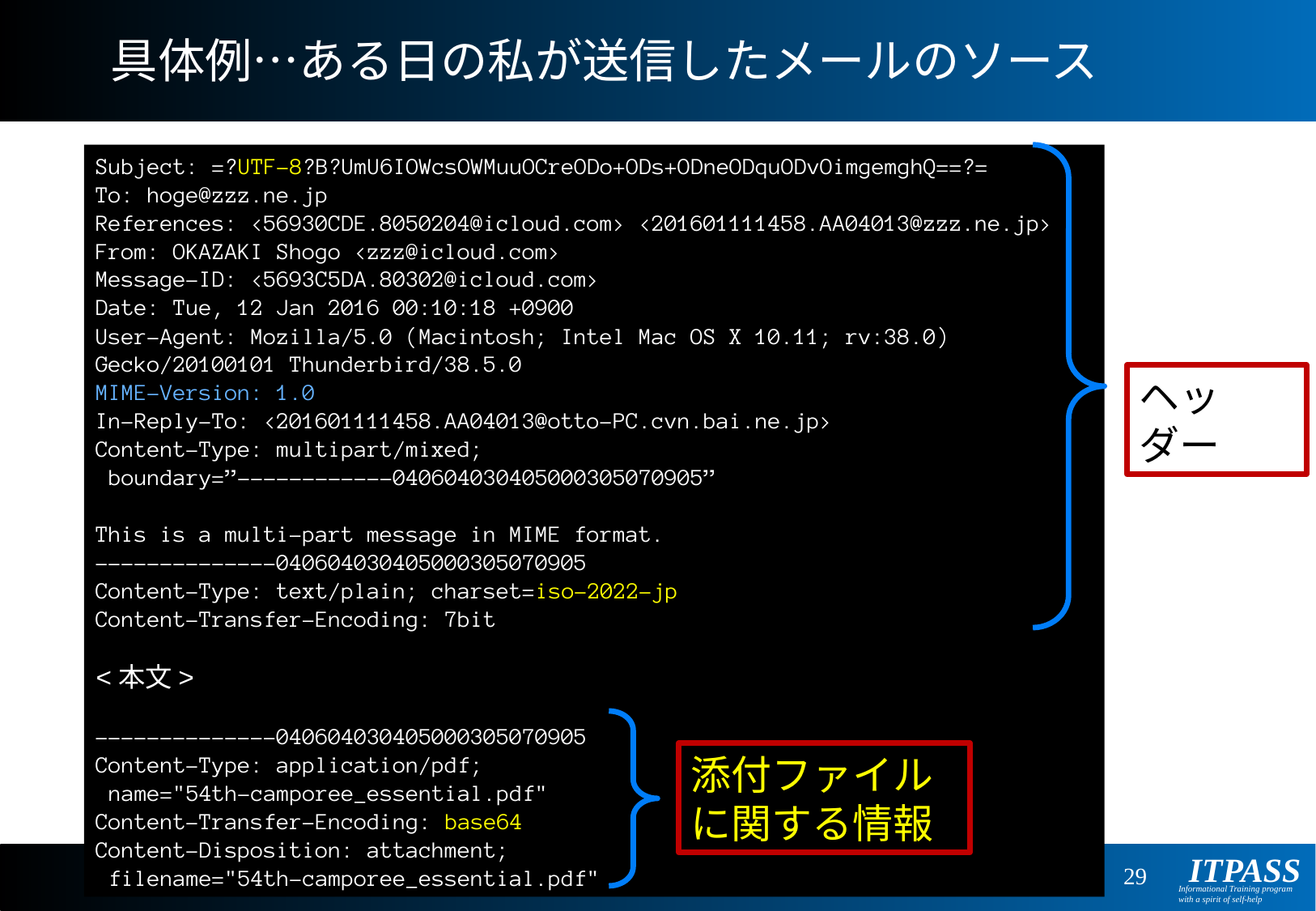

# 具体例…ある日の私が送信したメールのソース

Subject: =?UTF-8?B?UmU6IOWcsOWMuuOCreODo+ODs+ODneODquODvOimgemghQ==?=
To: hoge@zzz.ne.jp
References: <56930CDE.8050204@icloud.com> <201601111458.AA04013@zzz.ne.jp>
From: OKAZAKI Shogo <zzz@icloud.com>
Message-ID: <5693C5DA.80302@icloud.com>
Date: Tue, 12 Jan 2016 00:10:18 +0900
User-Agent: Mozilla/5.0 (Macintosh; Intel Mac OS X 10.11; rv:38.0) Gecko/20100101 Thunderbird/38.5.0
MIME-Version: 1.0
In-Reply-To: <201601111458.AA04013@otto-PC.cvn.bai.ne.jp>
Content-Type: multipart/mixed;
 boundary=”------------040604030405000305070905”

This is a multi-part message in MIME format.
--------------040604030405000305070905
Content-Type: text/plain; charset=iso-2022-jp
Content-Transfer-Encoding: 7bit

<本文>

--------------040604030405000305070905
Content-Type: application/pdf;
 name="54th-camporee_essential.pdf"
Content-Transfer-Encoding: base64
Content-Disposition: attachment;
 filename="54th-camporee_essential.pdf"
ヘッダー

添付ファイルに関する情報
2016 年 01 月 29 日
文字コードの闇 (岡﨑 神戸大)
29